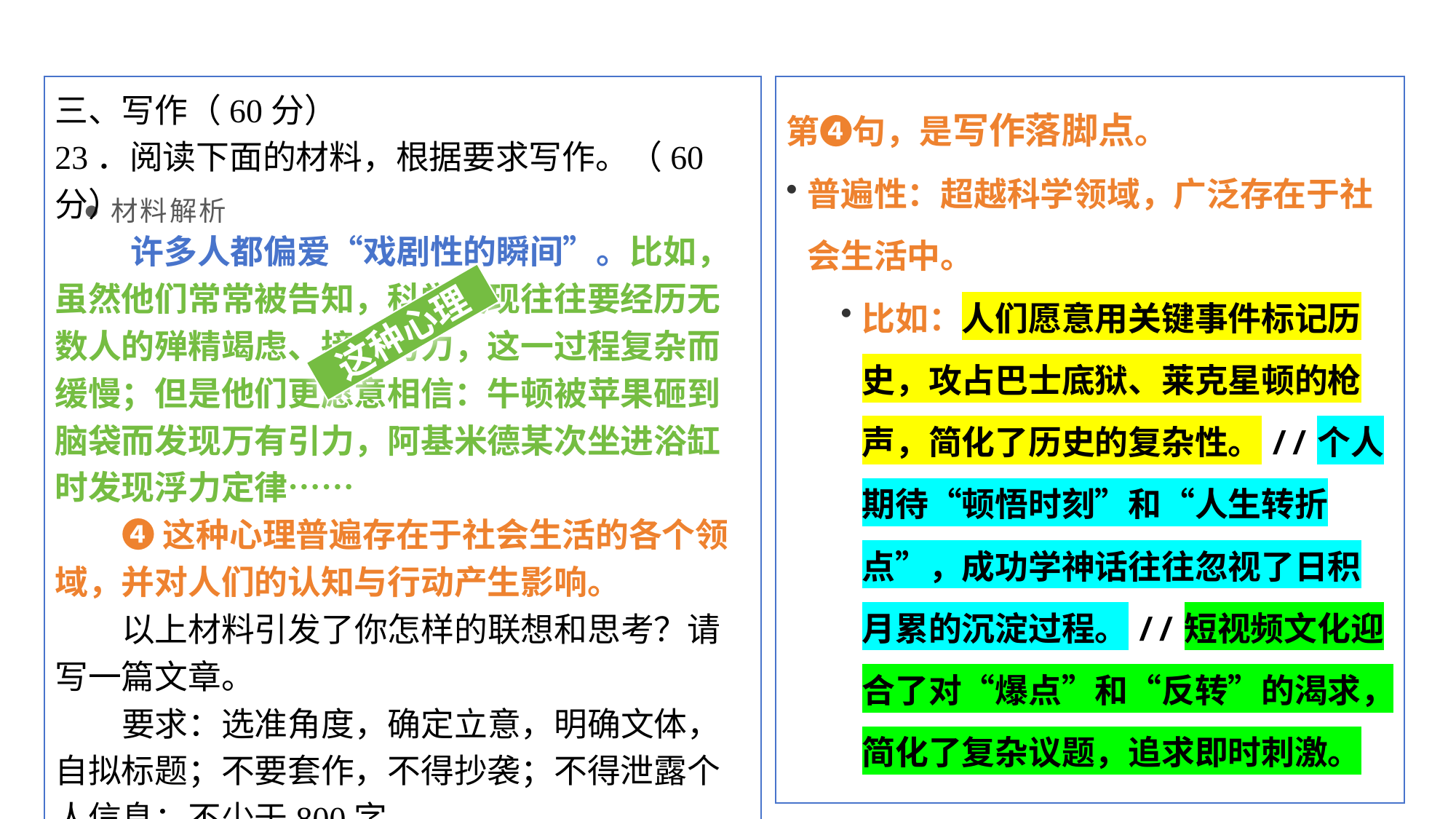

材料解析
三、写作（60分）
23．阅读下面的材料，根据要求写作。（60分）
许多人都偏爱“戏剧性的瞬间”。比如，虽然他们常常被告知，科学发现往往要经历无数人的殚精竭虑、接续努力，这一过程复杂而缓慢；但是他们更愿意相信：牛顿被苹果砸到脑袋而发现万有引力，阿基米德某次坐进浴缸时发现浮力定律……
❹这种心理普遍存在于社会生活的各个领域，并对人们的认知与行动产生影响。
以上材料引发了你怎样的联想和思考？请写一篇文章。
要求：选准角度，确定立意，明确文体，自拟标题；不要套作，不得抄袭；不得泄露个人信息；不少于800字。

第❹句，是写作落脚点。
普遍性：超越科学领域，广泛存在于社会生活中。
比如：人们愿意用关键事件标记历史，攻占巴士底狱、莱克星顿的枪声，简化了历史的复杂性。//个人期待“顿悟时刻”和“人生转折点”，成功学神话往往忽视了日积月累的沉淀过程。//短视频文化迎合了对“爆点”和“反转”的渴求，简化了复杂议题，追求即时刺激。
这种心理